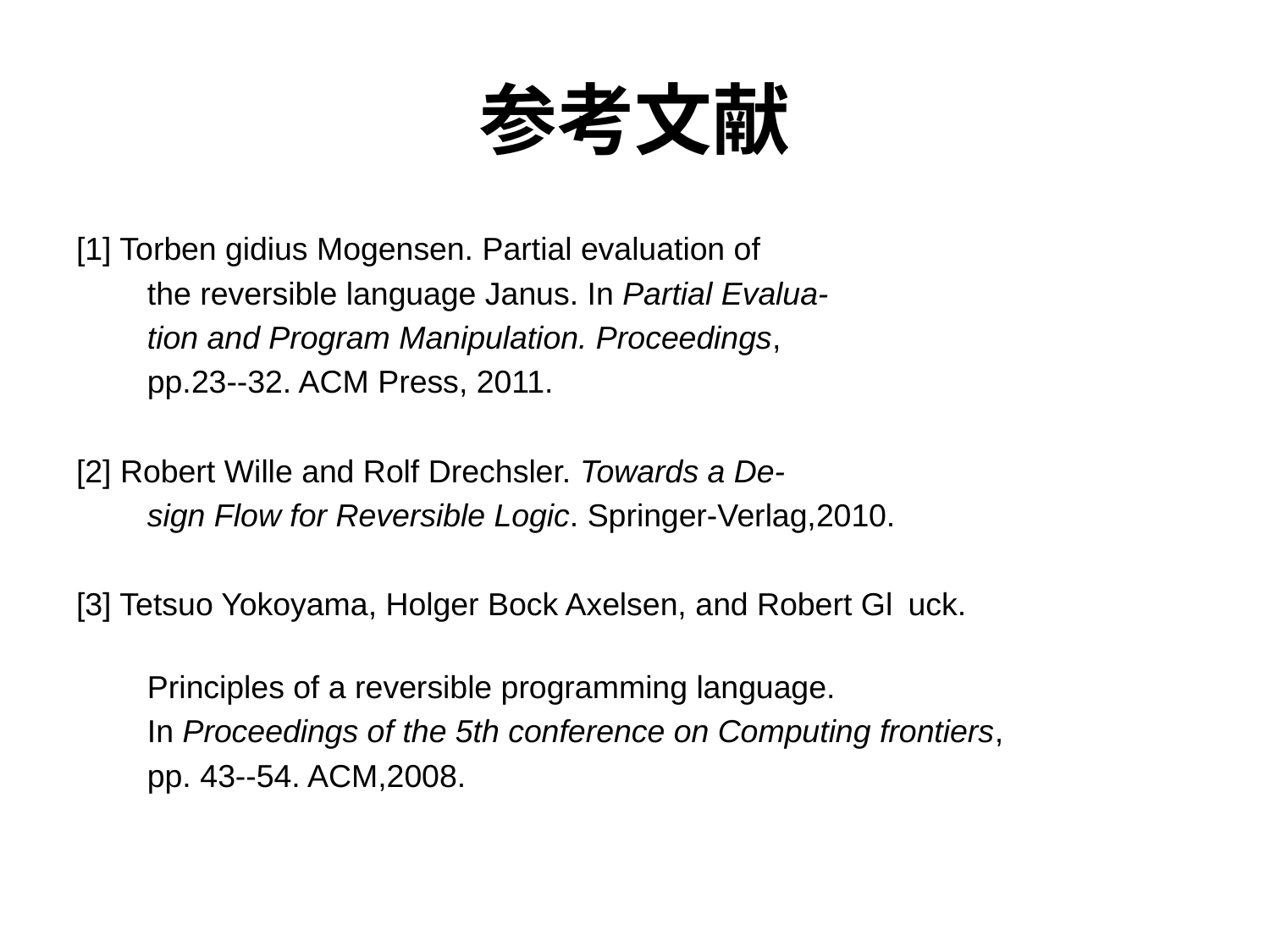

# 参考文献
[1] Torben gidius Mogensen. Partial evaluation of
　　the reversible language Janus. In Partial Evalua-
　　tion and Program Manipulation. Proceedings,
　　pp.23--32. ACM Press, 2011.

[2] Robert Wille and Rolf Drechsler. Towards a De-
　　sign Flow for Reversible Logic. Springer-Verlag,2010.

[3] Tetsuo Yokoyama, Holger Bock Axelsen, and Robert Gluck.
　　Principles of a reversible programming language.
　　In Proceedings of the 5th conference on Computing frontiers,
　　pp. 43--54. ACM,2008.